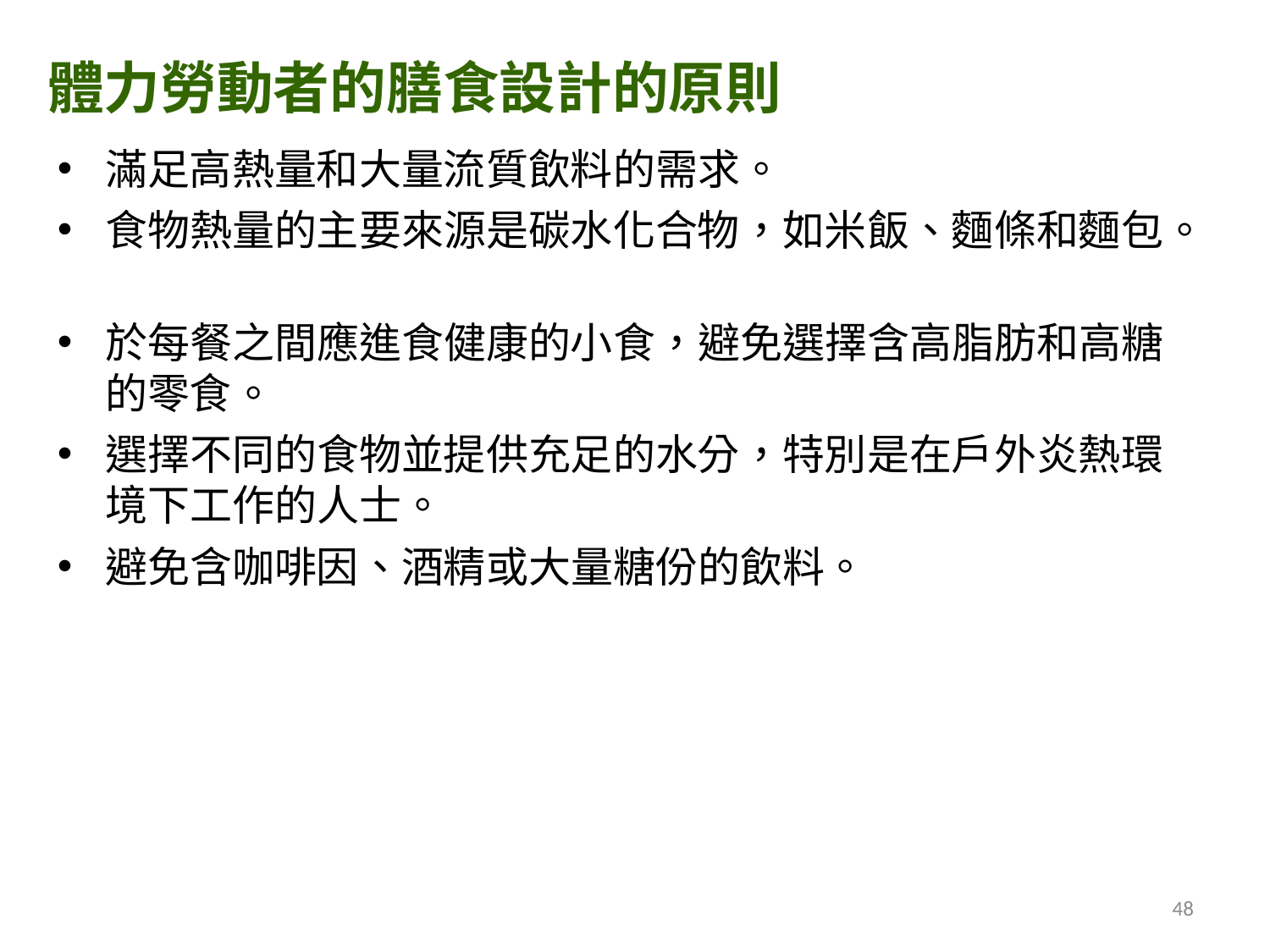

體力勞動者的膳食設計的原則
滿足高熱量和大量流質飲料的需求。
食物熱量的主要來源是碳水化合物，如米飯、麵條和麵包。
於每餐之間應進食健康的小食，避免選擇含高脂肪和高糖的零食。
選擇不同的食物並提供充足的水分，特別是在戶外炎熱環境下工作的人士。
避免含咖啡因、酒精或大量糖份的飲料。
48